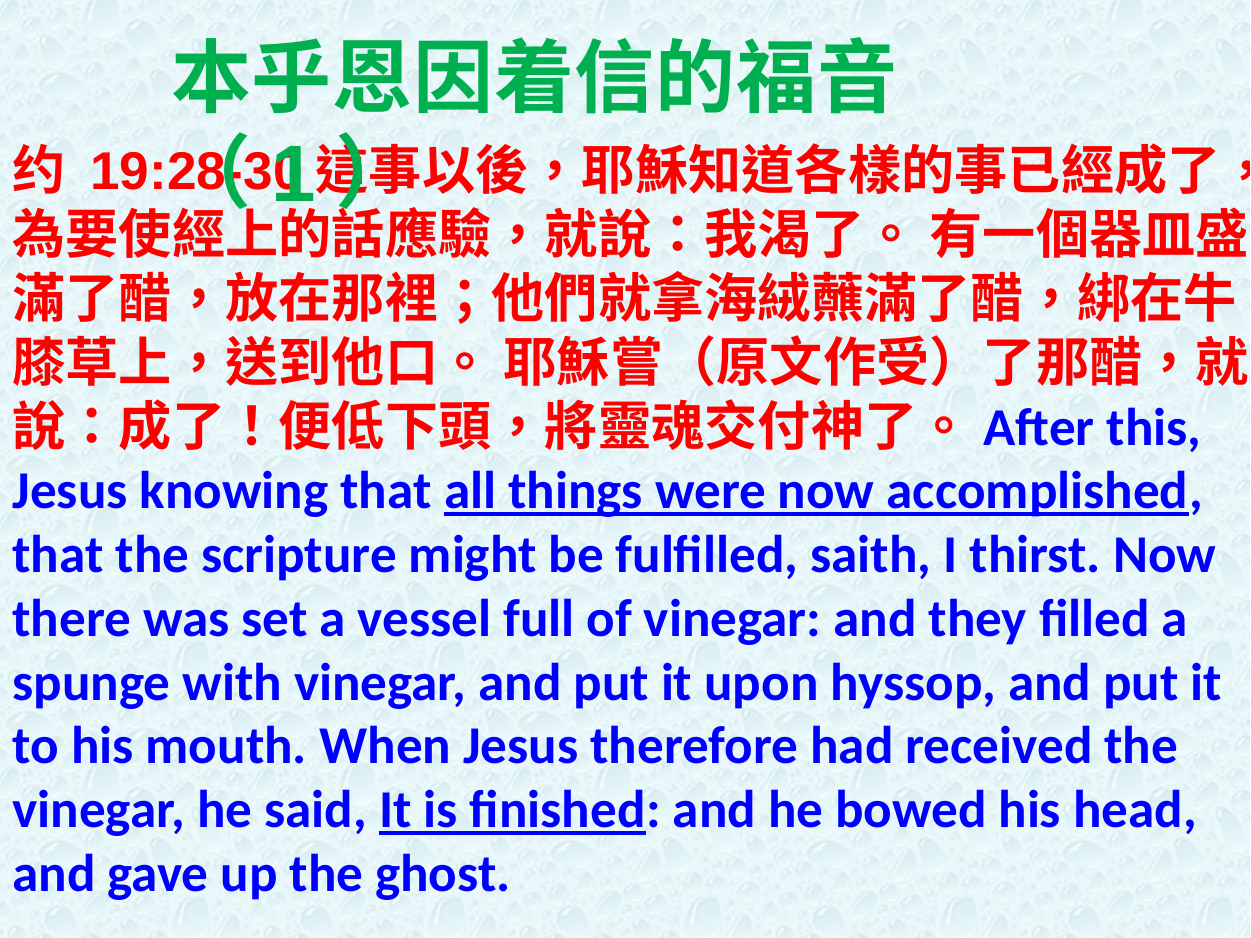

本乎恩因着信的福音（1）
约 19:28-30這事以後，耶穌知道各樣的事已經成了，為要使經上的話應驗，就說：我渴了。 有一個器皿盛滿了醋，放在那裡；他們就拿海絨蘸滿了醋，綁在牛膝草上，送到他口。 耶穌嘗（原文作受）了那醋，就說：成了！便低下頭，將靈魂交付神了。After this, Jesus knowing that all things were now accomplished, that the scripture might be fulfilled, saith, I thirst. Now there was set a vessel full of vinegar: and they filled a spunge with vinegar, and put it upon hyssop, and put it to his mouth. When Jesus therefore had received the vinegar, he said, It is finished: and he bowed his head, and gave up the ghost.